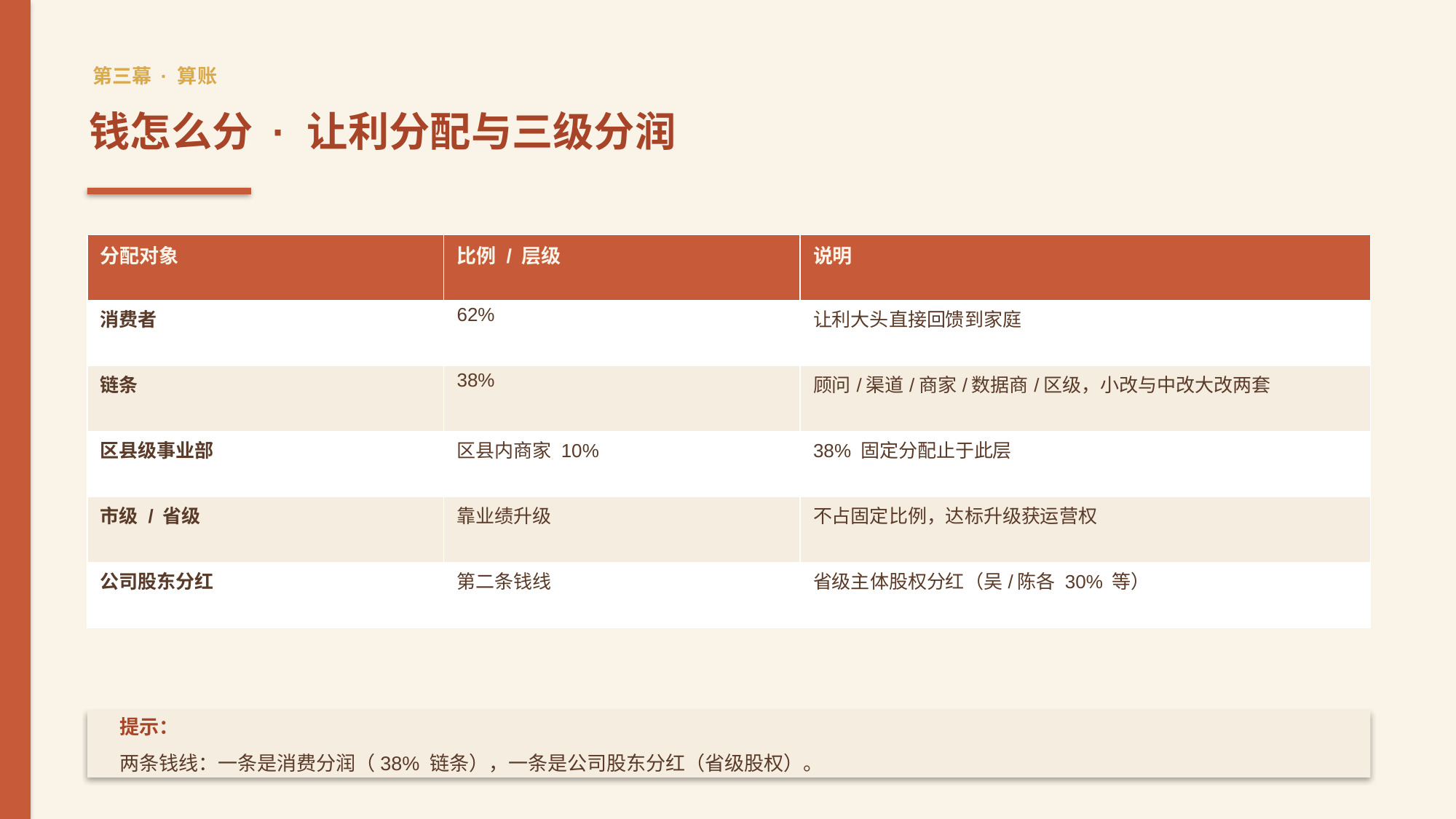

第三幕 · 算账
钱怎么分 · 让利分配与三级分润

| 分配对象 | 比例 / 层级 | 说明 |
| --- | --- | --- |
| 消费者 | 62% | 让利大头直接回馈到家庭 |
| 链条 | 38% | 顾问/渠道/商家/数据商/区级，小改与中改大改两套 |
| 区县级事业部 | 区县内商家 10% | 38% 固定分配止于此层 |
| 市级 / 省级 | 靠业绩升级 | 不占固定比例，达标升级获运营权 |
| 公司股东分红 | 第二条钱线 | 省级主体股权分红（吴/陈各 30% 等） |

提示：
两条钱线：一条是消费分润（38% 链条），一条是公司股东分红（省级股权）。